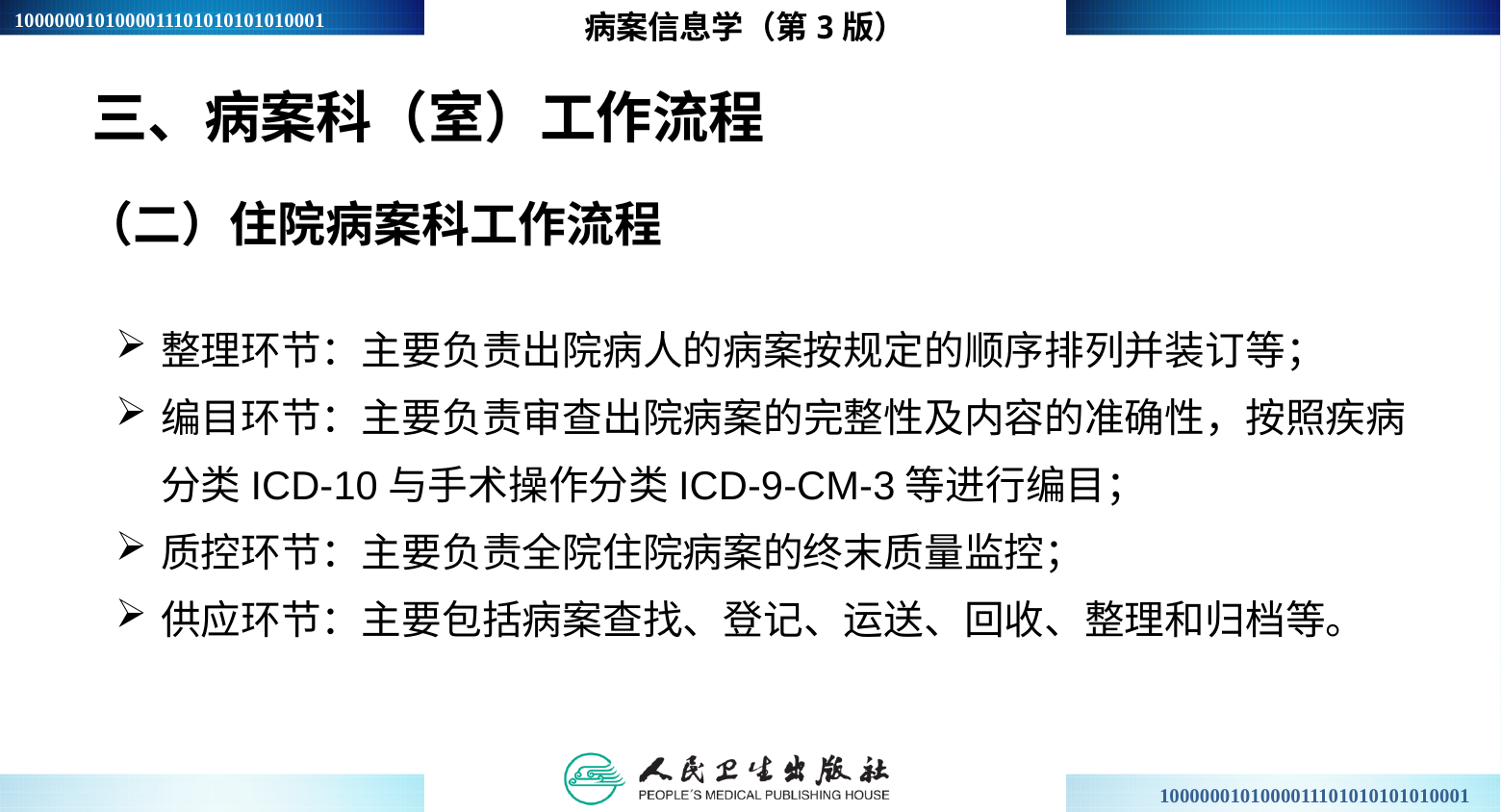

病案信息学（第3版）
三、病案科（室）工作流程
（二）住院病案科工作流程
整理环节：主要负责出院病人的病案按规定的顺序排列并装订等；
编目环节：主要负责审查出院病案的完整性及内容的准确性，按照疾病分类ICD-10与手术操作分类ICD-9-CM-3等进行编目；
质控环节：主要负责全院住院病案的终末质量监控；
供应环节：主要包括病案查找、登记、运送、回收、整理和归档等。